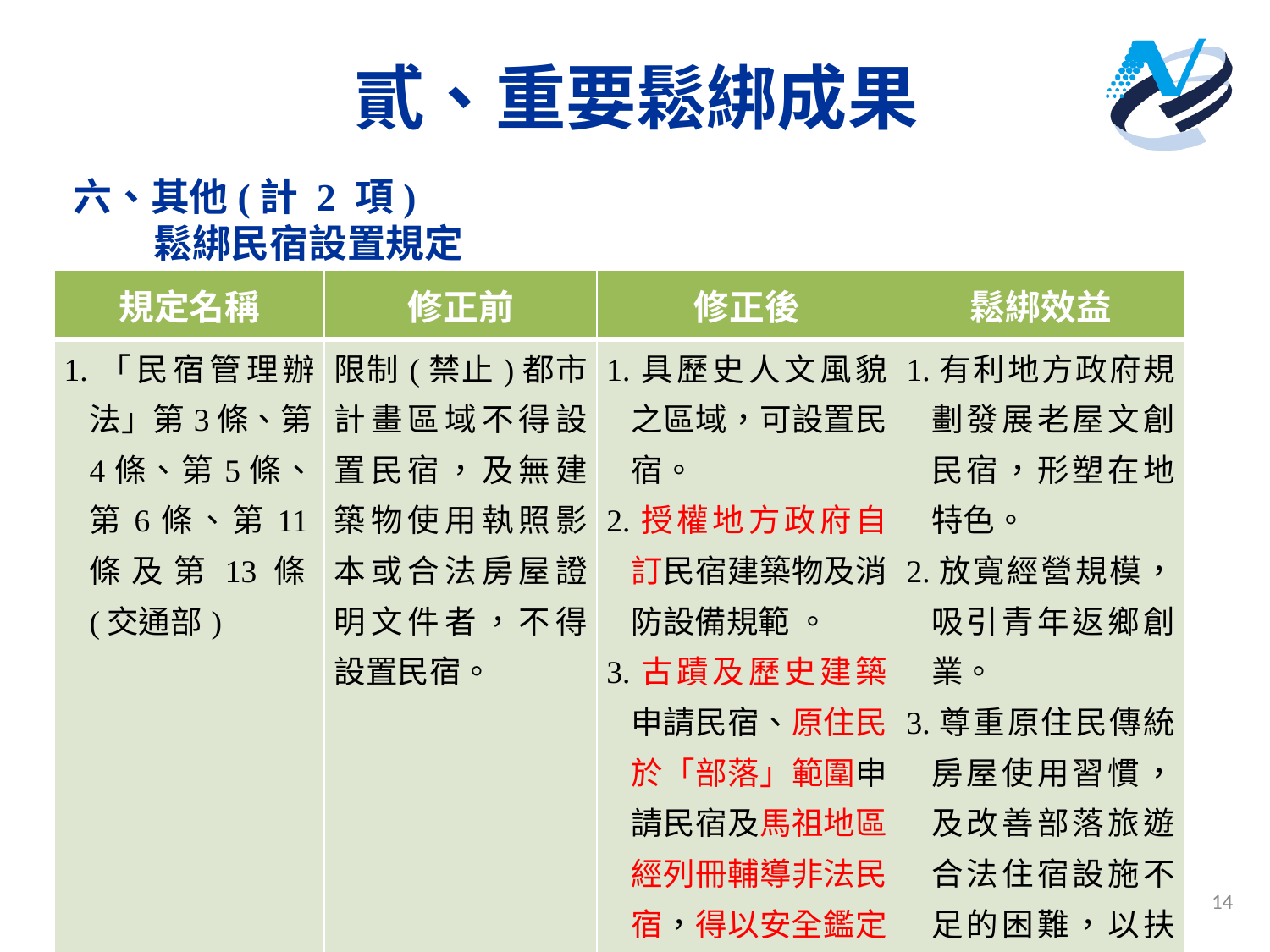

# 貳、重要鬆綁成果
六、其他(計 2 項)
        鬆綁民宿設置規定
| 規定名稱 | 修正前 | 修正後 | 鬆綁效益 |
| --- | --- | --- | --- |
| 1.「民宿管理辦法」第3條、第4條、第5條、第6條、第11條及第13條(交通部) | 限制(禁止)都市計畫區域不得設置民宿，及無建築物使用執照影本或合法房屋證明文件者，不得設置民宿。 | 1.具歷史人文風貌之區域，可設置民宿。 2.授權地方政府自訂民宿建築物及消防設備規範 。 3.古蹟及歷史建築申請民宿、原住民於「部落」範圍申請民宿及馬祖地區經列冊輔導非法民宿，得以安全鑑定替代使用執照。 | 1.有利地方政府規劃發展老屋文創民宿，形塑在地特色。 2.放寬經營規模，吸引青年返鄉創業。 3.尊重原住民傳統房屋使用習慣，及改善部落旅遊合法住宿設施不足的困難，以扶植偏鄉(部落)經濟。 |
14